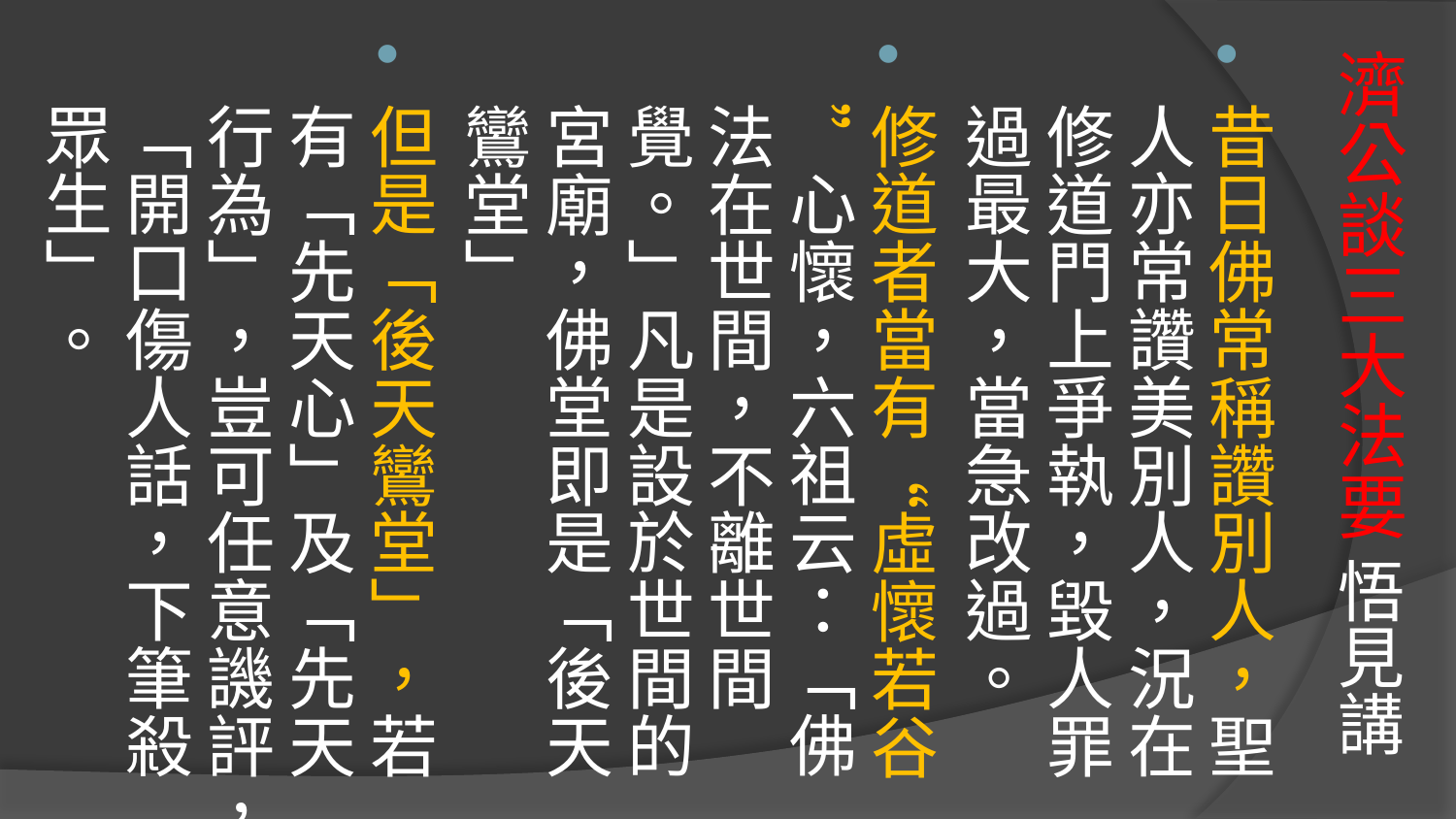

# 濟公談三大法要 悟見講
昔日佛常稱讚別人，聖人亦常讚美別人，況在修道門上爭執，毀人罪過最大，當急改過。
修道者當有“虛懷若谷”心懷，六祖云：「佛法在世間，不離世間覺。」凡是設於世間的宮廟，佛堂即是「後天鸞堂」
但是「後天鸞堂」，若有「先天心」及「先天行為」，豈可任意譏評，「開口傷人話，下筆殺眾生」。